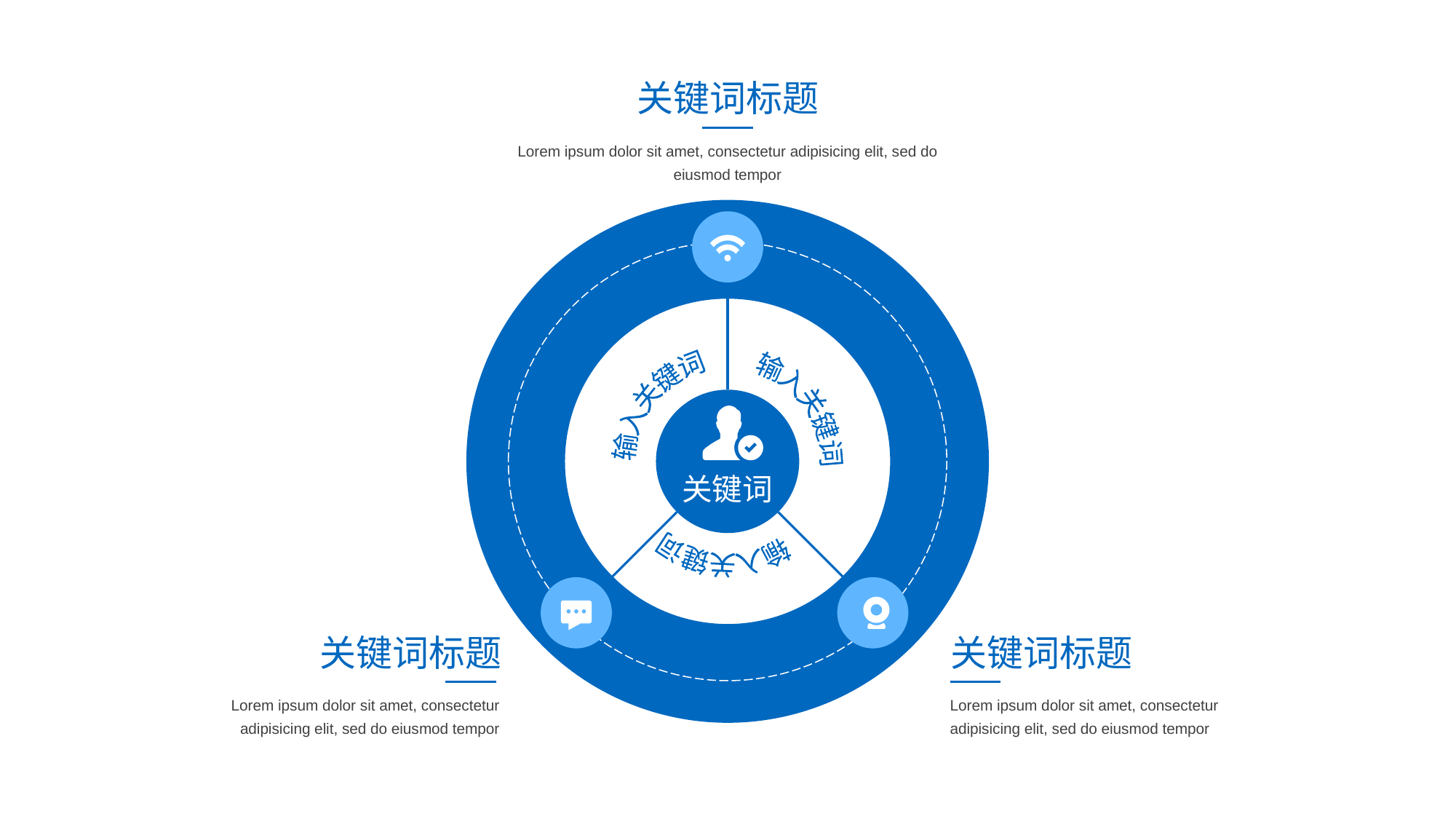

关键词标题
Lorem ipsum dolor sit amet, consectetur adipisicing elit, sed do eiusmod tempor

输入关键词
输入关键词
输入关键词

关键词

关键词标题
关键词标题
Lorem ipsum dolor sit amet, consectetur adipisicing elit, sed do eiusmod tempor
Lorem ipsum dolor sit amet, consectetur adipisicing elit, sed do eiusmod tempor